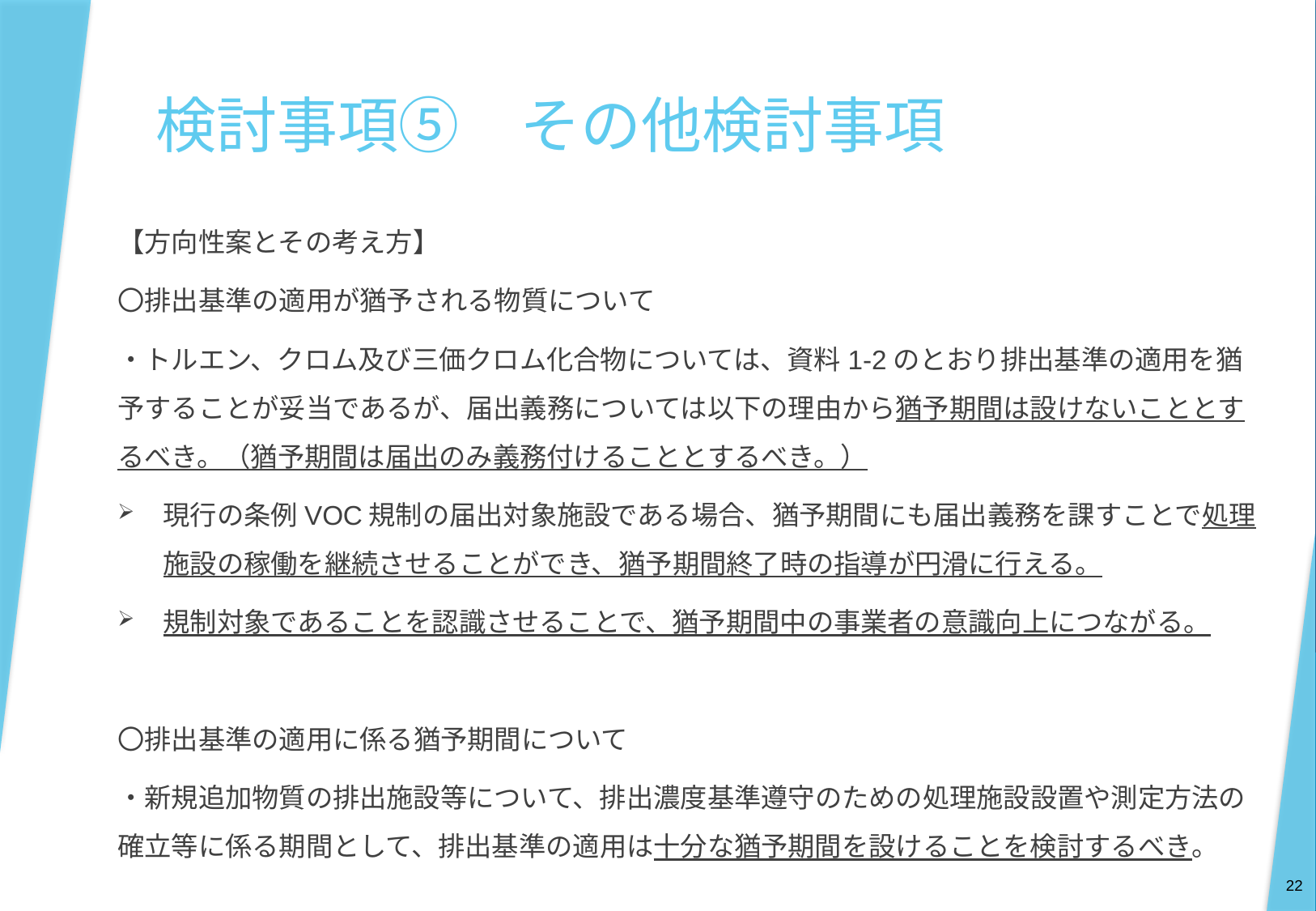

検討事項⑤　その他検討事項
【方向性案とその考え方】
〇排出基準の適用が猶予される物質について
・トルエン、クロム及び三価クロム化合物については、資料1-2のとおり排出基準の適用を猶予することが妥当であるが、届出義務については以下の理由から猶予期間は設けないこととするべき。（猶予期間は届出のみ義務付けることとするべき。）
現行の条例VOC規制の届出対象施設である場合、猶予期間にも届出義務を課すことで処理施設の稼働を継続させることができ、猶予期間終了時の指導が円滑に行える。
規制対象であることを認識させることで、猶予期間中の事業者の意識向上につながる。

〇排出基準の適用に係る猶予期間について
・新規追加物質の排出施設等について、排出濃度基準遵守のための処理施設設置や測定方法の確立等に係る期間として、排出基準の適用は十分な猶予期間を設けることを検討するべき。

22